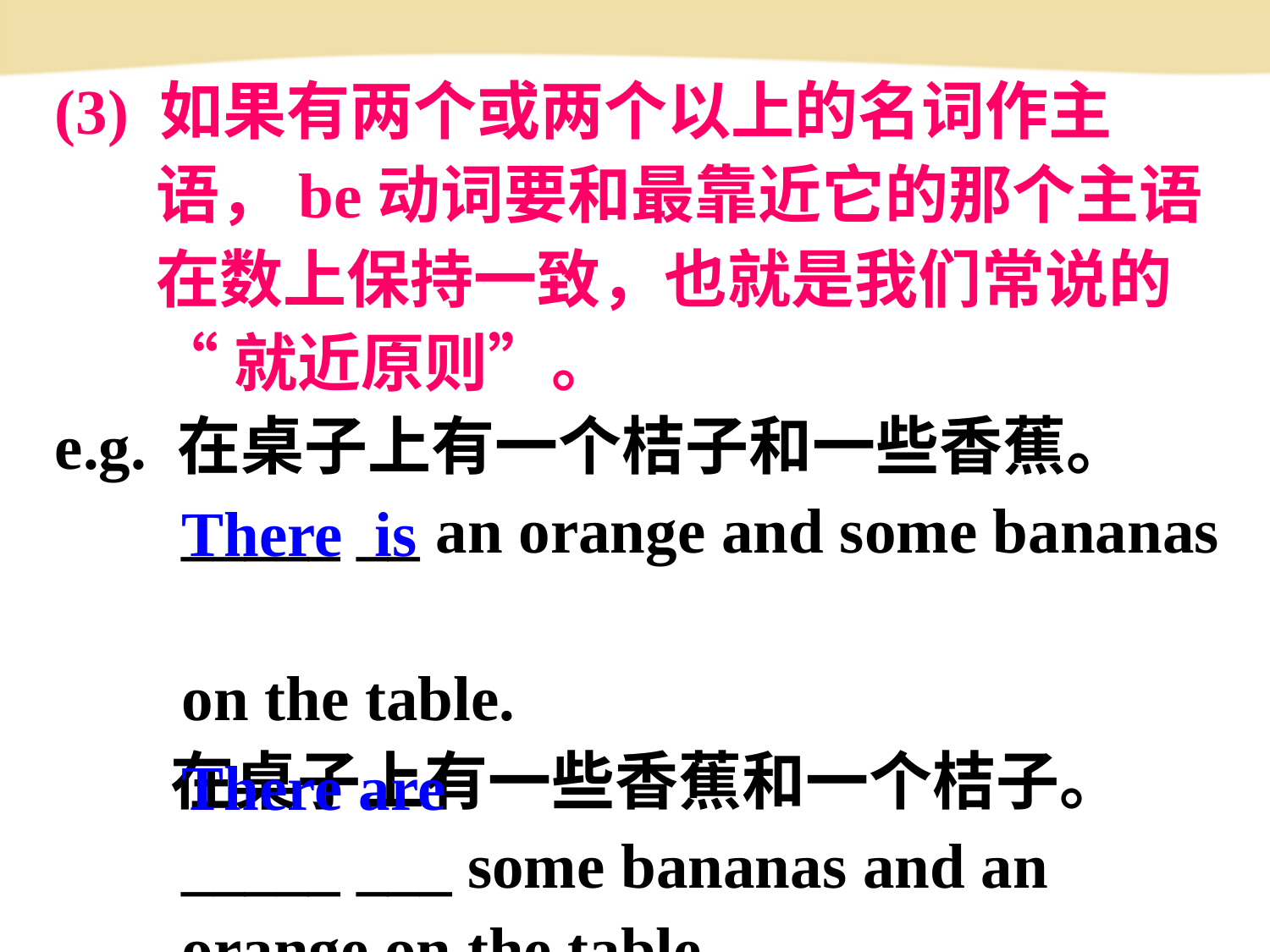

(3) 如果有两个或两个以上的名词作主
      语，be动词要和最靠近它的那个主语
      在数上保持一致，也就是我们常说的
       “就近原则”。
e.g. 在桌子上有一个桔子和一些香蕉。
        _____ __ an orange and some bananas
        on the table.
       在桌子上有一些香蕉和一个桔子。
        _____ ___ some bananas and an
        orange on the table.
There  is
There are